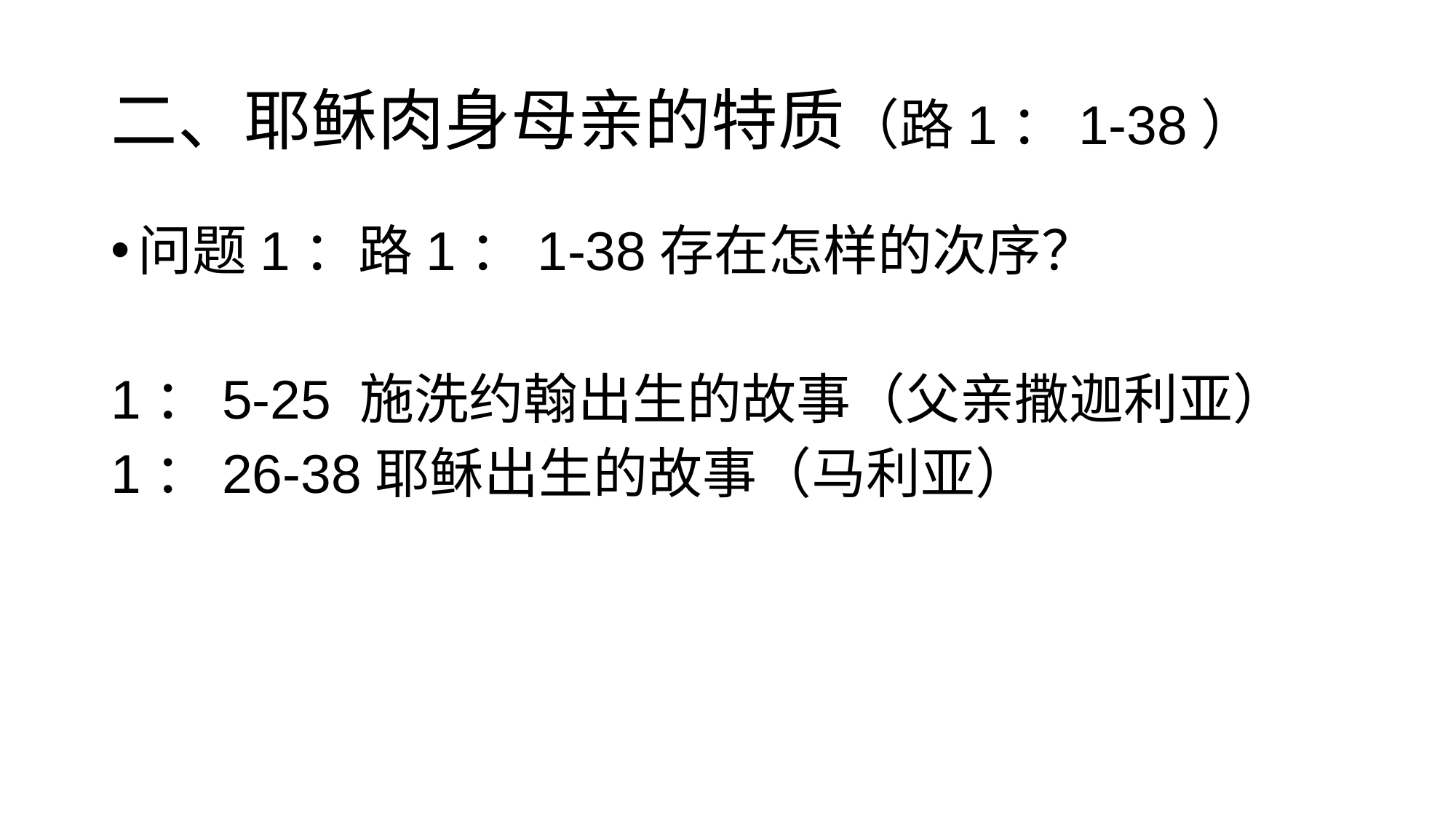

# 二、耶稣肉身母亲的特质（路1：1-38）
问题1：路1：1-38存在怎样的次序？

1：5-25 施洗约翰出生的故事（父亲撒迦利亚）
1：26-38耶稣出生的故事（马利亚）